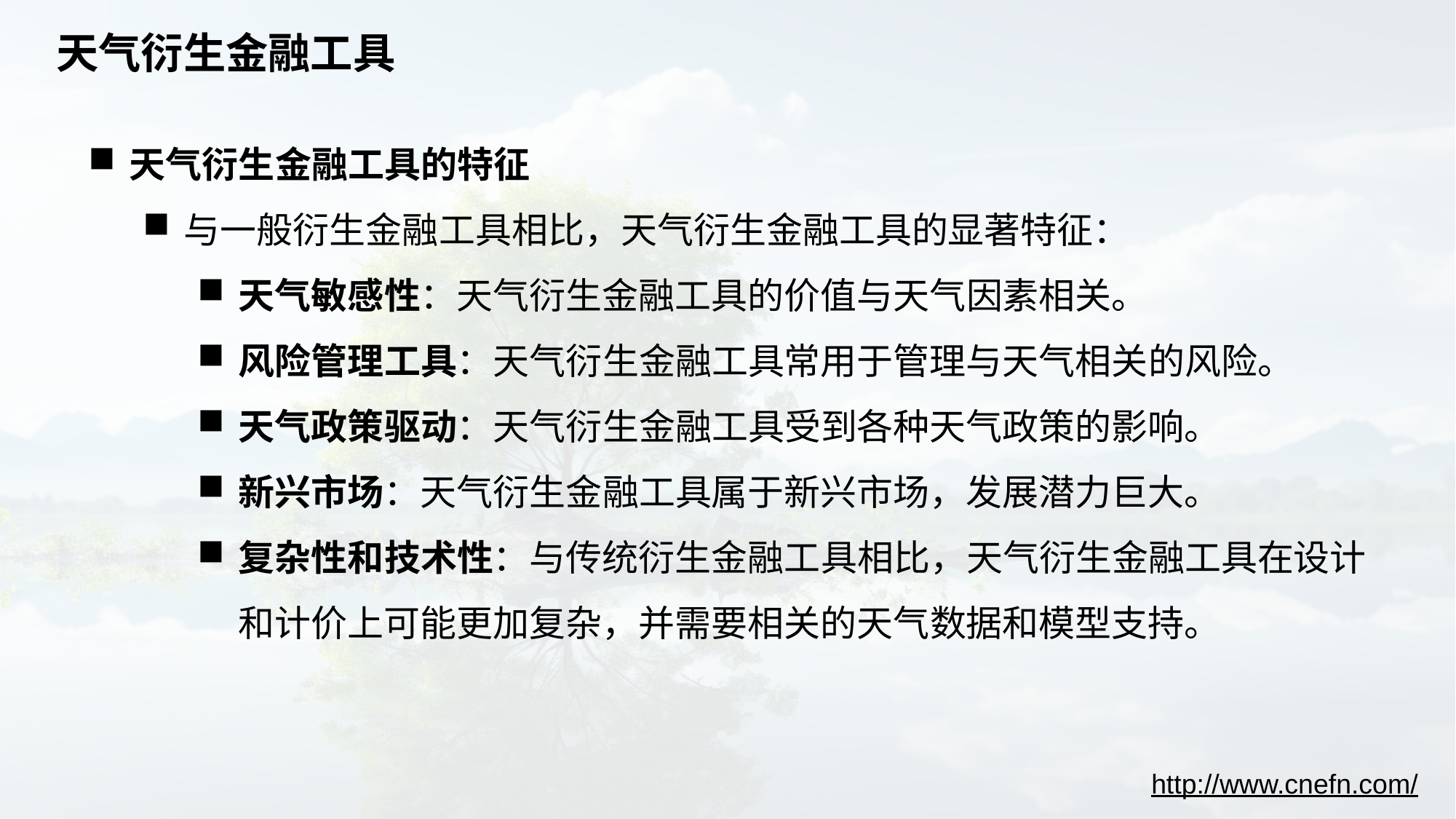

# 天气衍生金融工具
天气衍生金融工具的特征
与一般衍生金融工具相比，天气衍生金融工具的显著特征：
天气敏感性：天气衍生金融工具的价值与天气因素相关。
风险管理工具：天气衍生金融工具常用于管理与天气相关的风险。
天气政策驱动：天气衍生金融工具受到各种天气政策的影响。
新兴市场：天气衍生金融工具属于新兴市场，发展潜力巨大。
复杂性和技术性：与传统衍生金融工具相比，天气衍生金融工具在设计和计价上可能更加复杂，并需要相关的天气数据和模型支持。